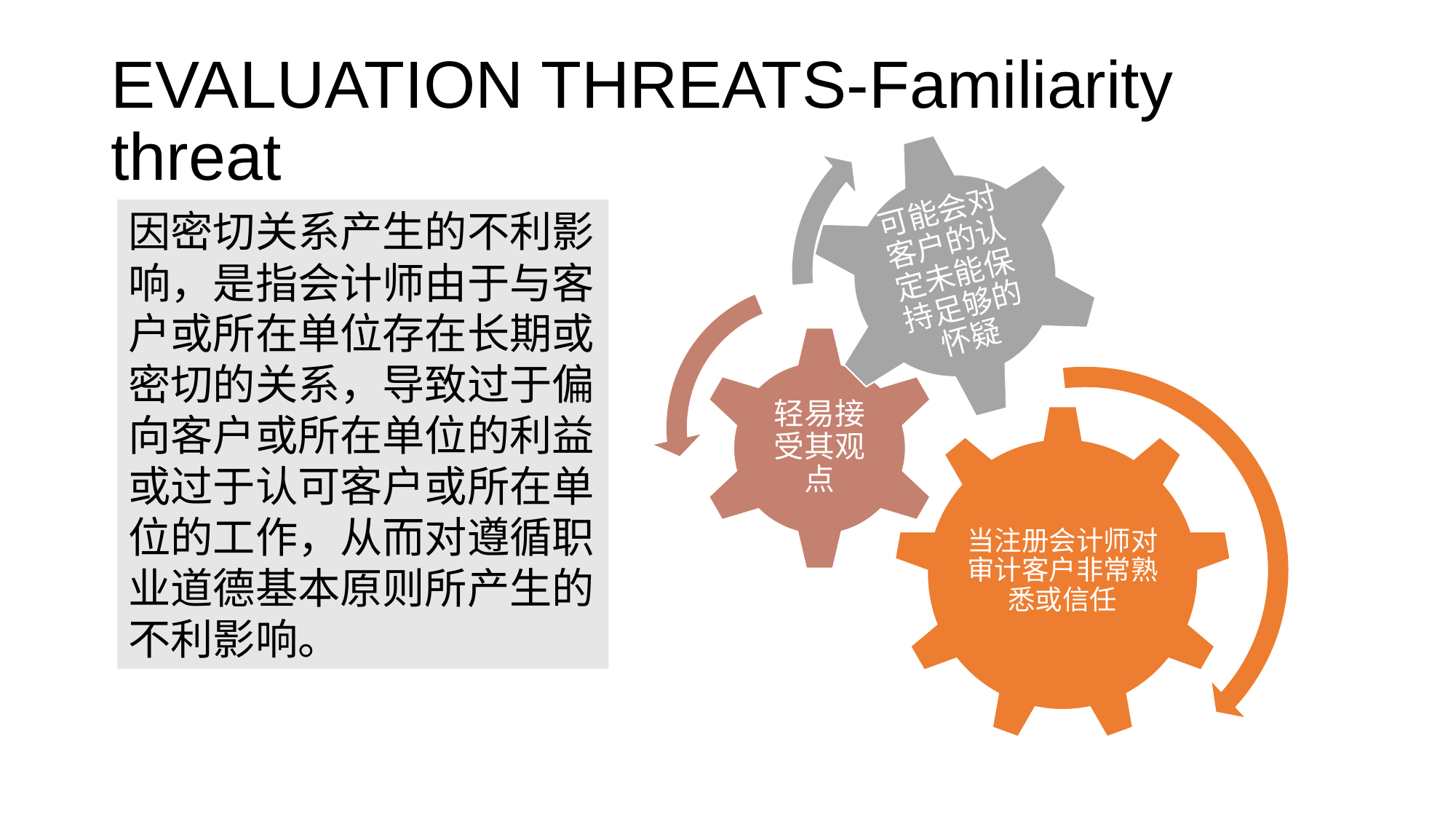

# EVALUATION THREATS-Familiarity threat
当注册会计师对审计客户非常熟悉或信任
轻易接受其观点
可能会对客户的认定未能保持足够的怀疑
因密切关系产生的不利影响，是指会计师由于与客户或所在单位存在长期或密切的关系，导致过于偏向客户或所在单位的利益或过于认可客户或所在单位的工作，从而对遵循职业道德基本原则所产生的不利影响。

70